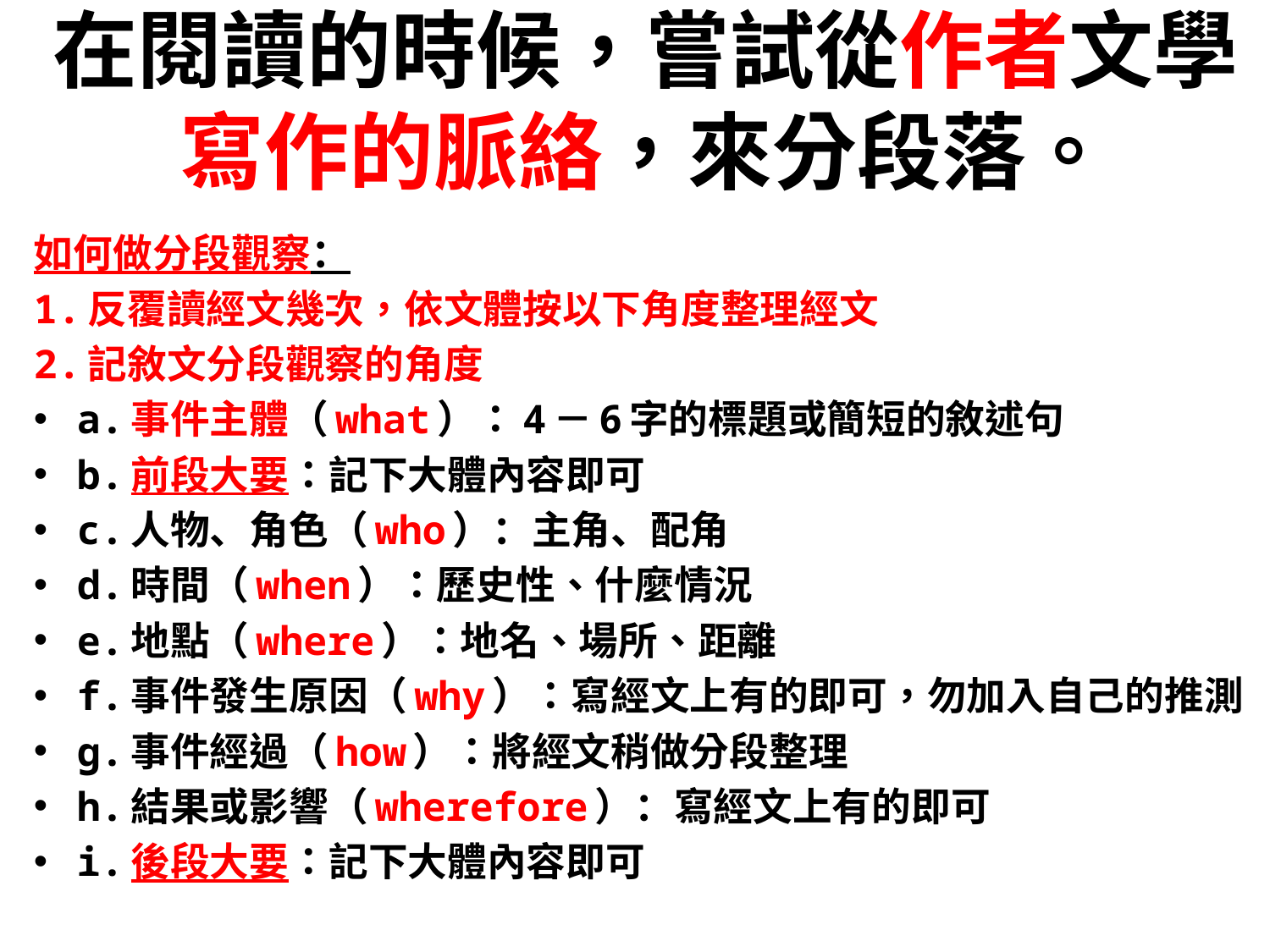

# 在閱讀的時候，嘗試從作者文學寫作的脈絡，來分段落。
如何做分段觀察：
1.反覆讀經文幾次，依文體按以下角度整理經文
2.記敘文分段觀察的角度
a.事件主體（what）：4－6字的標題或簡短的敘述句
b.前段大要：記下大體內容即可
c.人物、角色（who）：主角、配角
d.時間（when）：歷史性、什麼情況
e.地點（where）：地名、場所、距離
f.事件發生原因（why）：寫經文上有的即可，勿加入自己的推測
g.事件經過（how）：將經文稍做分段整理
h.結果或影響（wherefore）：寫經文上有的即可
i.後段大要：記下大體內容即可